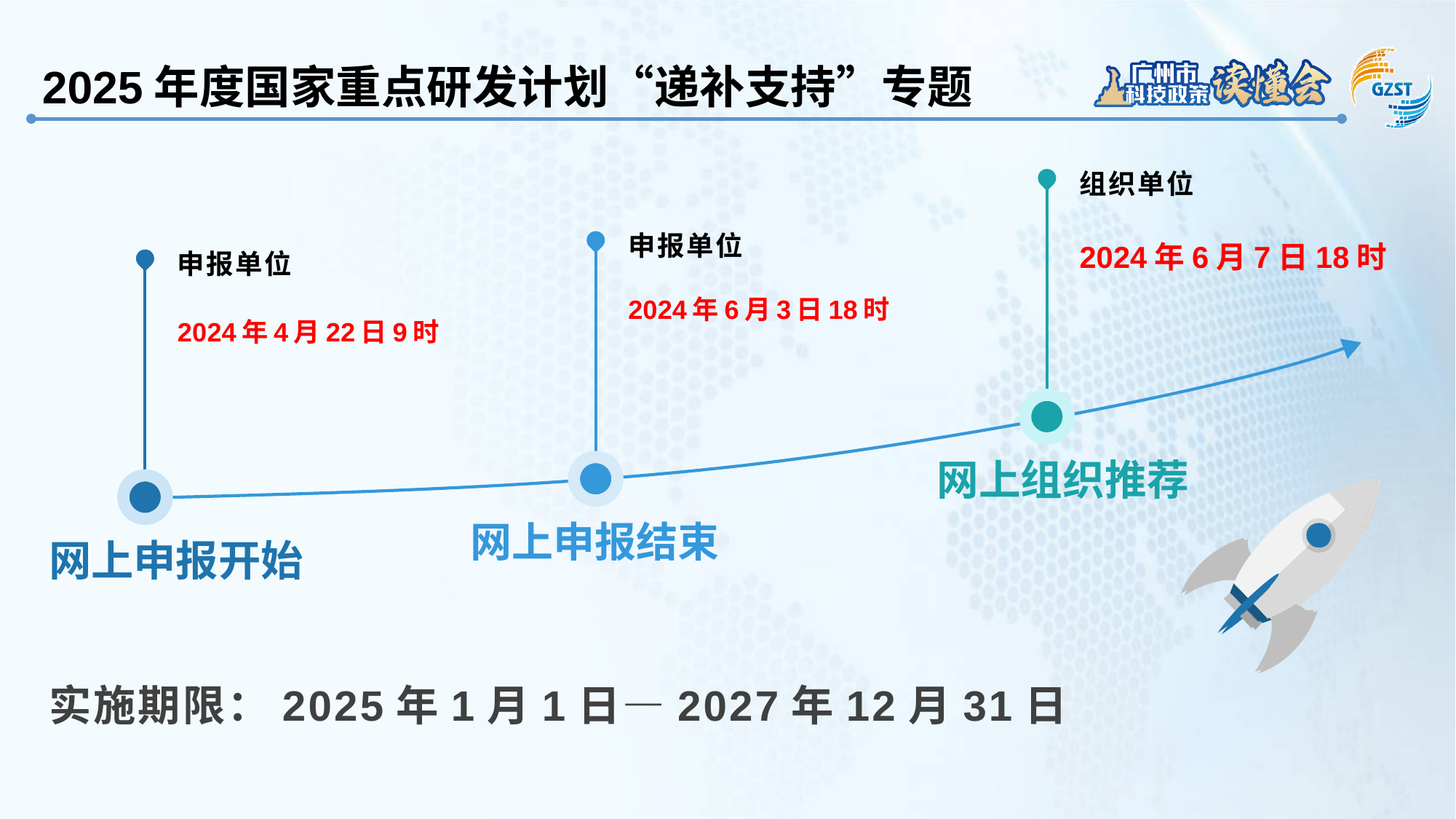

2025年度国家重点研发计划“递补支持”专题
组织单位

2024年6月7日18时
申报单位

申报单位

2024年6月3日18时
2024年4月22日9时

网上组织推荐

网上申报结束

网上申报开始

实施期限：2025年1月1日—2027年12月31日